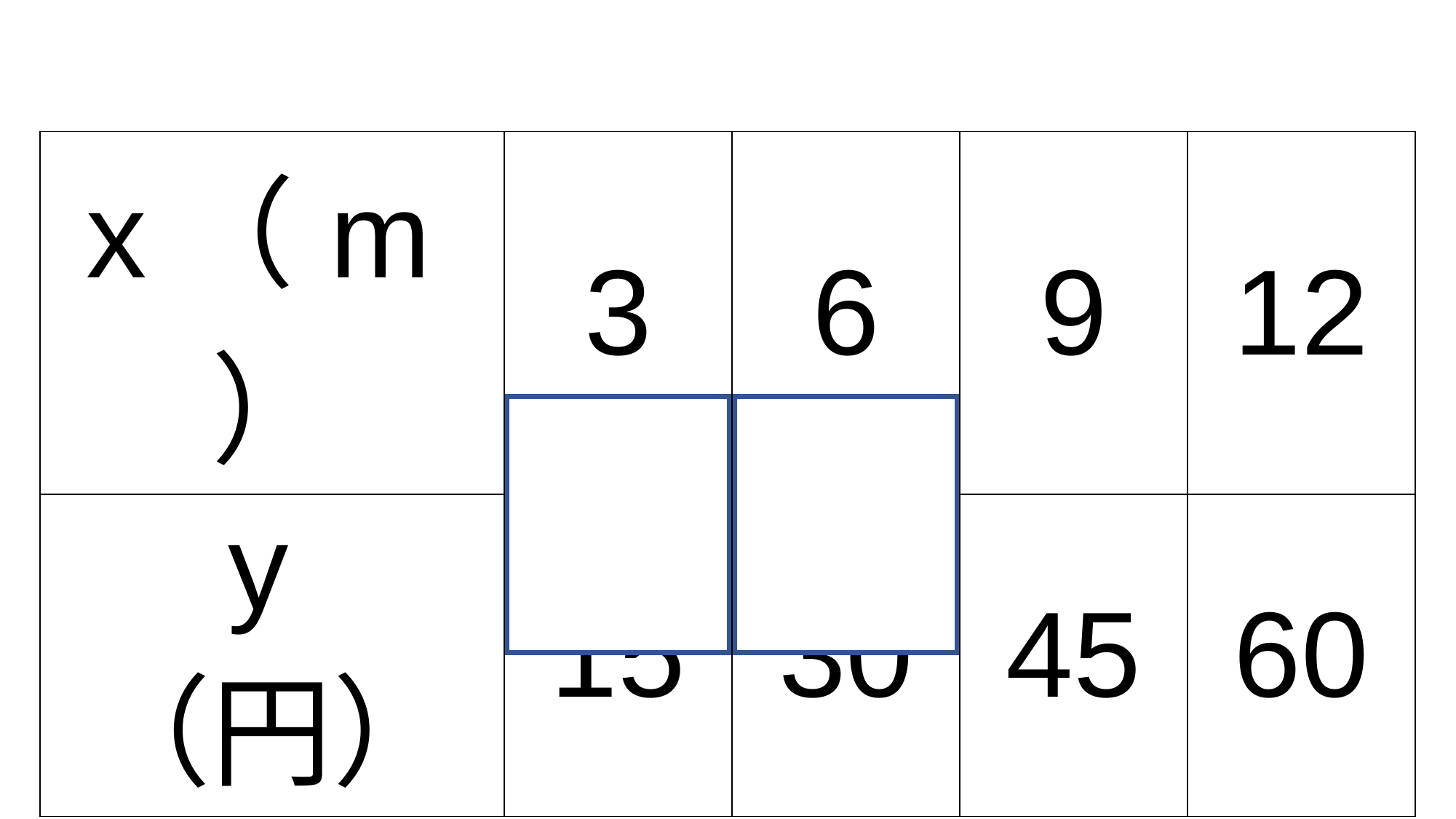

| x（m） | 3 | 6 | 9 | 12 |
| --- | --- | --- | --- | --- |
| y（円） | 15 | 30 | 45 | 60 |